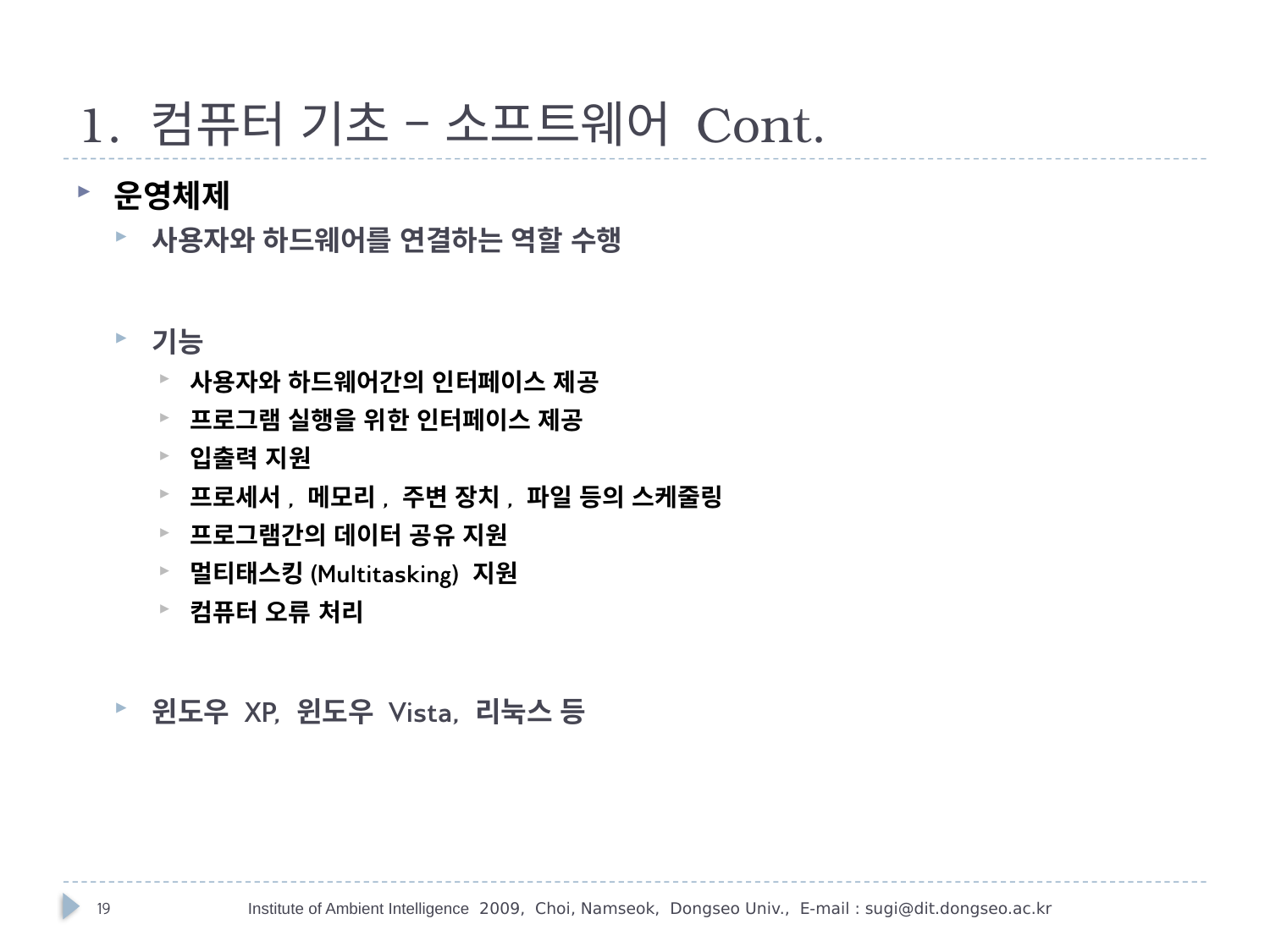

# 1. 컴퓨터 기초 – 소프트웨어 Cont.
운영체제
사용자와 하드웨어를 연결하는 역할 수행

기능
사용자와 하드웨어간의 인터페이스 제공
프로그램 실행을 위한 인터페이스 제공
입출력 지원
프로세서, 메모리, 주변 장치, 파일 등의 스케줄링
프로그램간의 데이터 공유 지원
멀티태스킹(Multitasking) 지원
컴퓨터 오류 처리

윈도우 XP, 윈도우 Vista, 리눅스 등